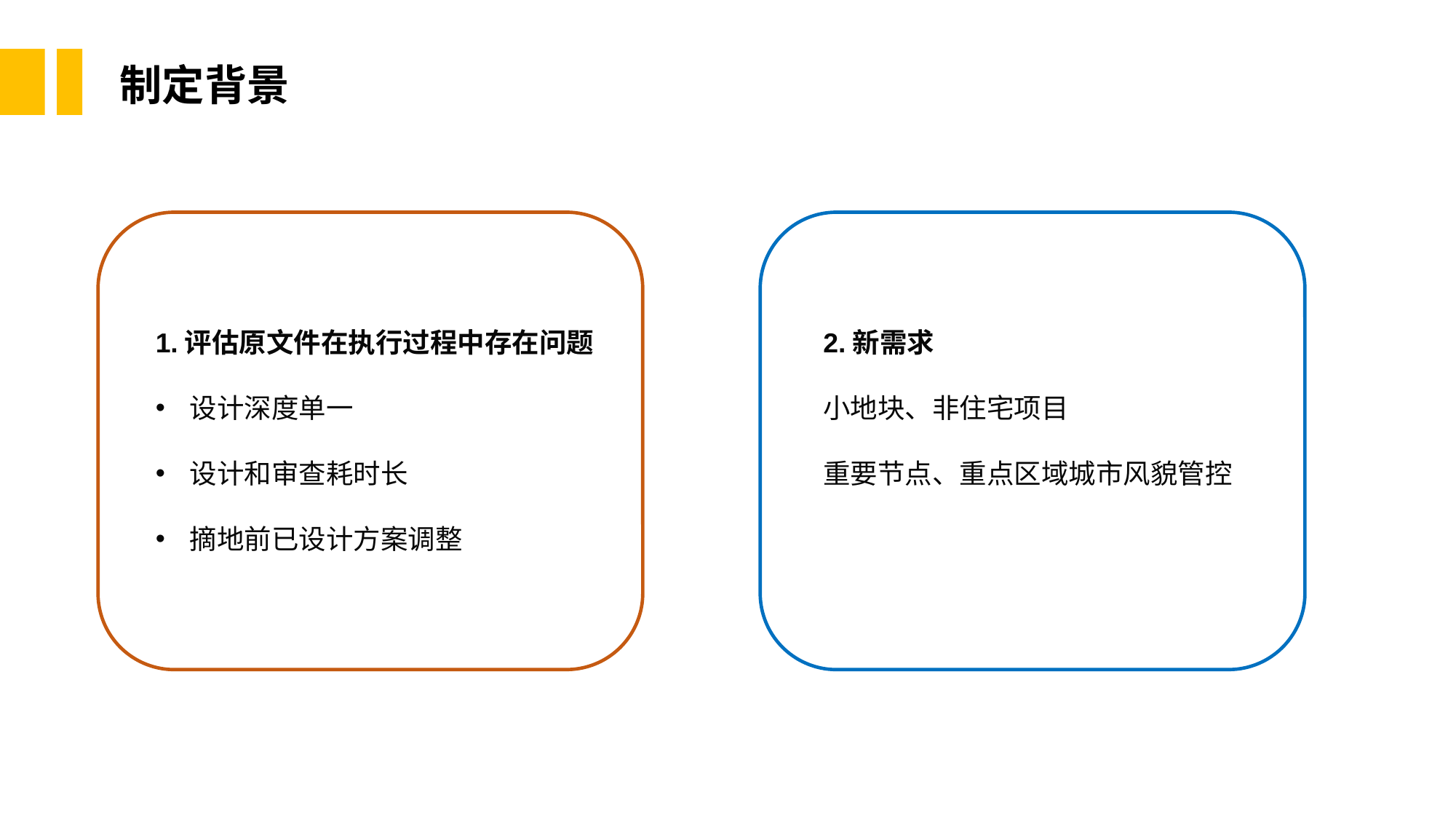

制定背景

1.评估原文件在执行过程中存在问题
设计深度单一
设计和审查耗时长
摘地前已设计方案调整
2.新需求
小地块、非住宅项目
重要节点、重点区域城市风貌管控